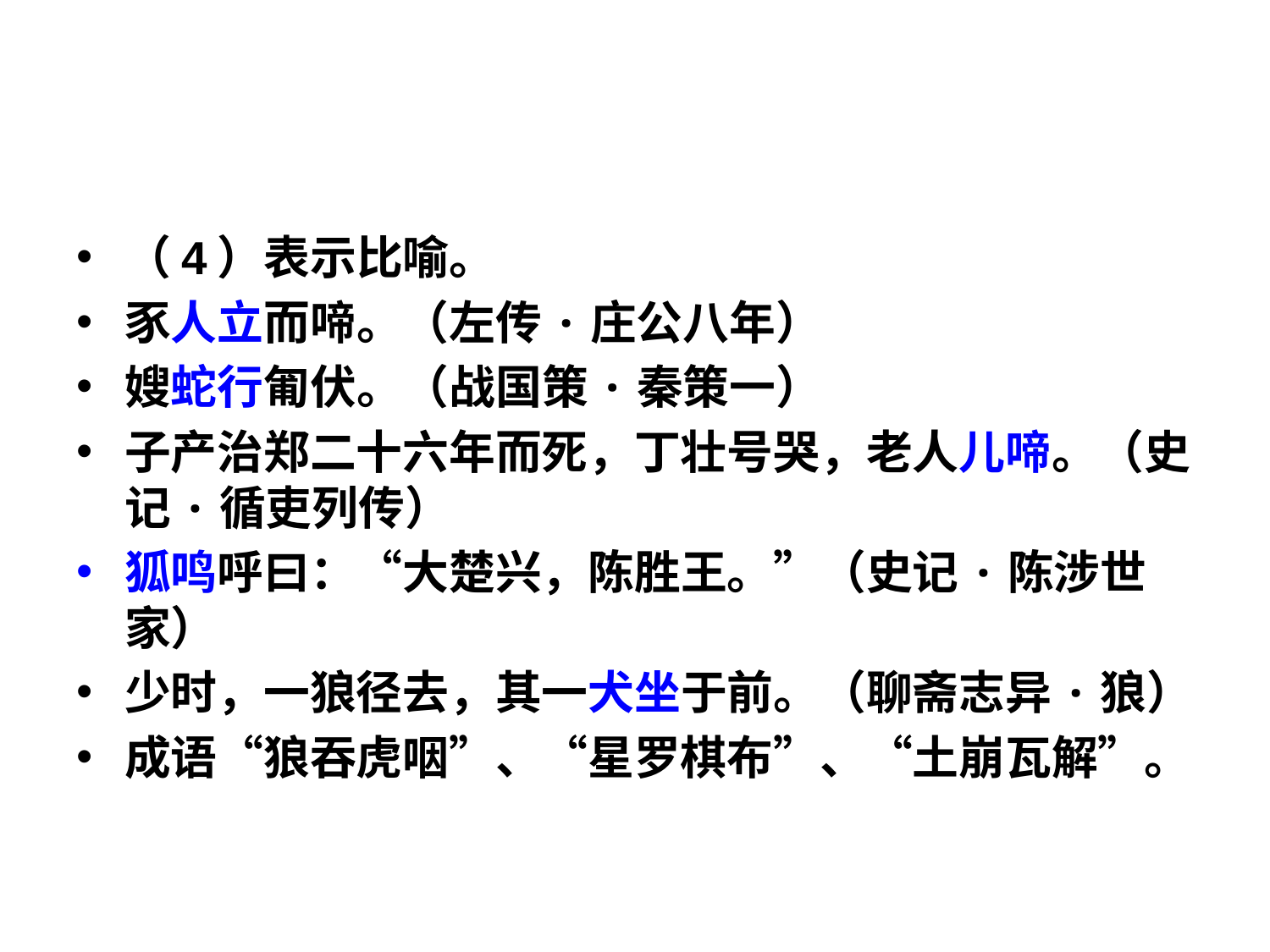

#
（4）表示比喻。
豕人立而啼。（左传·庄公八年）
嫂蛇行匍伏。（战国策·秦策一）
子产治郑二十六年而死，丁壮号哭，老人儿啼。（史记·循吏列传）
狐鸣呼曰：“大楚兴，陈胜王。”（史记·陈涉世家）
少时，一狼径去，其一犬坐于前。（聊斋志异·狼）
成语“狼吞虎咽”、“星罗棋布”、“土崩瓦解”。